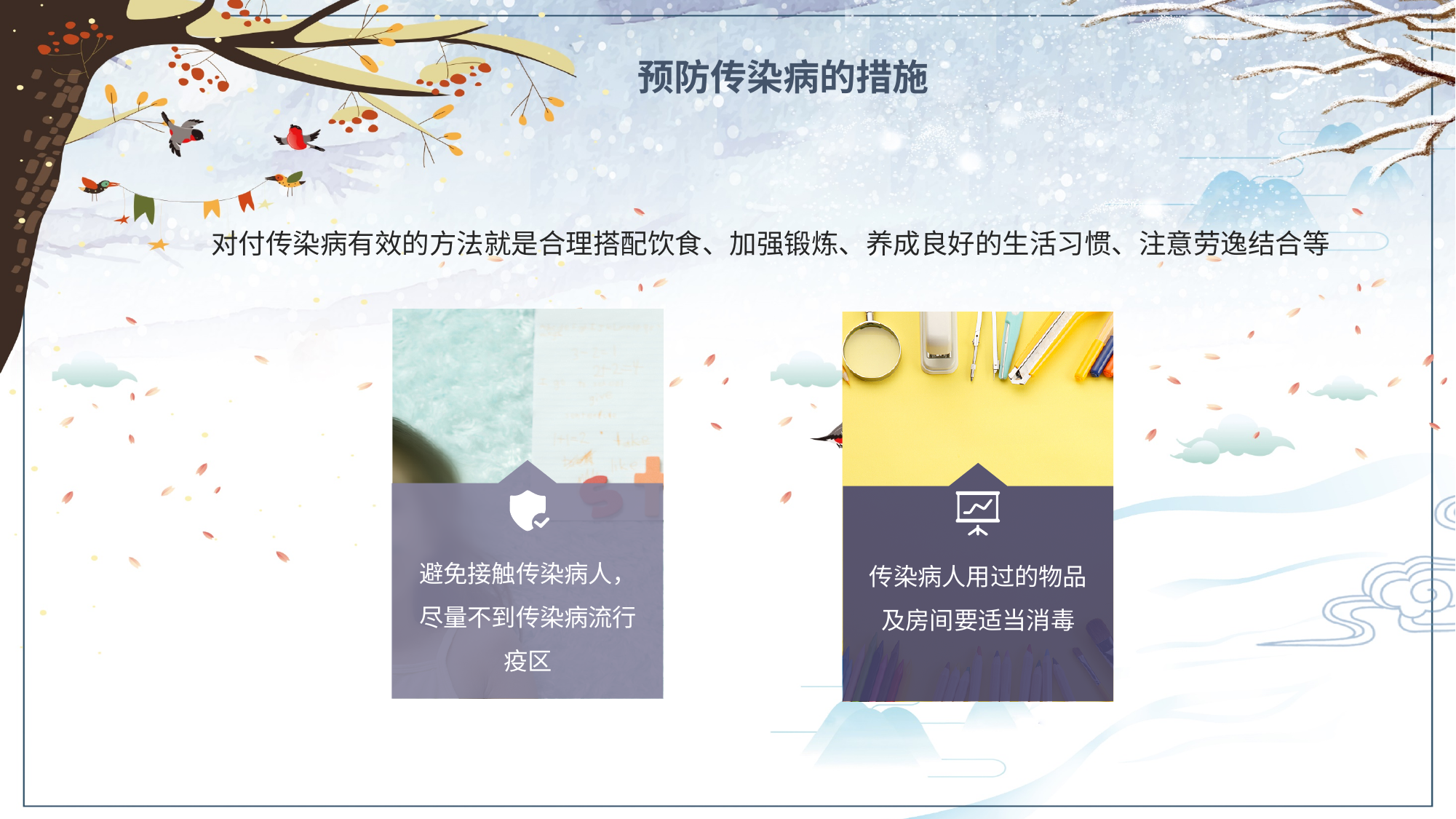

预防传染病的措施
对付传染病有效的方法就是合理搭配饮食、加强锻炼、养成良好的生活习惯、注意劳逸结合等

避免接触传染病人，尽量不到传染病流行疫区
传染病人用过的物品及房间要适当消毒